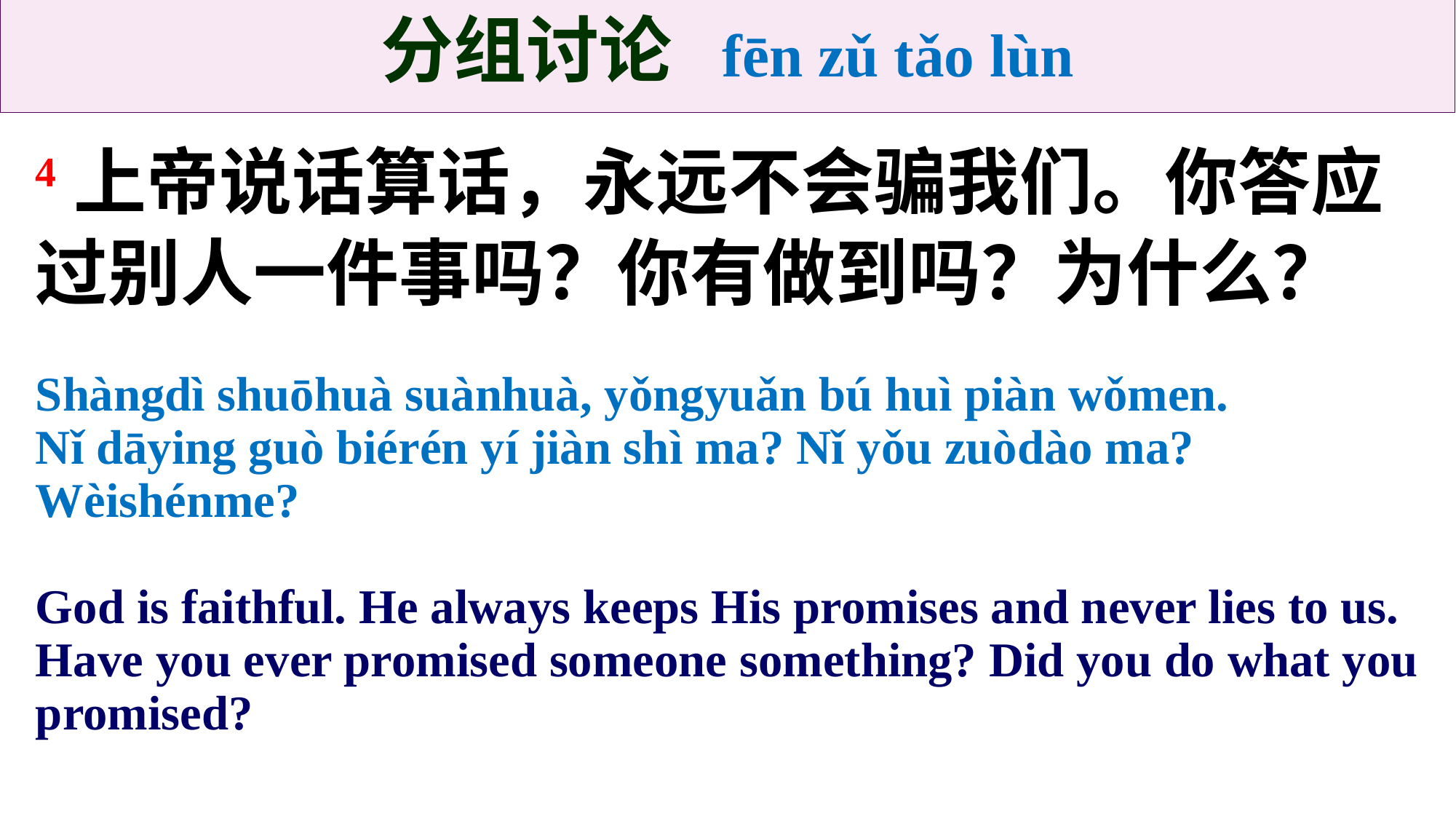

分组讨论  fēn zǔ tǎo lùn
4上帝说话算话，永远不会骗我们。你答应过别人一件事吗？你有做到吗？为什么？

Shàngdì shuōhuà suànhuà, yǒngyuǎn bú huì piàn wǒmen.
Nǐ dāying guò biérén yí jiàn shì ma? Nǐ yǒu zuòdào ma? Wèishénme?

God is faithful. He always keeps His promises and never lies to us.
Have you ever promised someone something? Did you do what you promised?